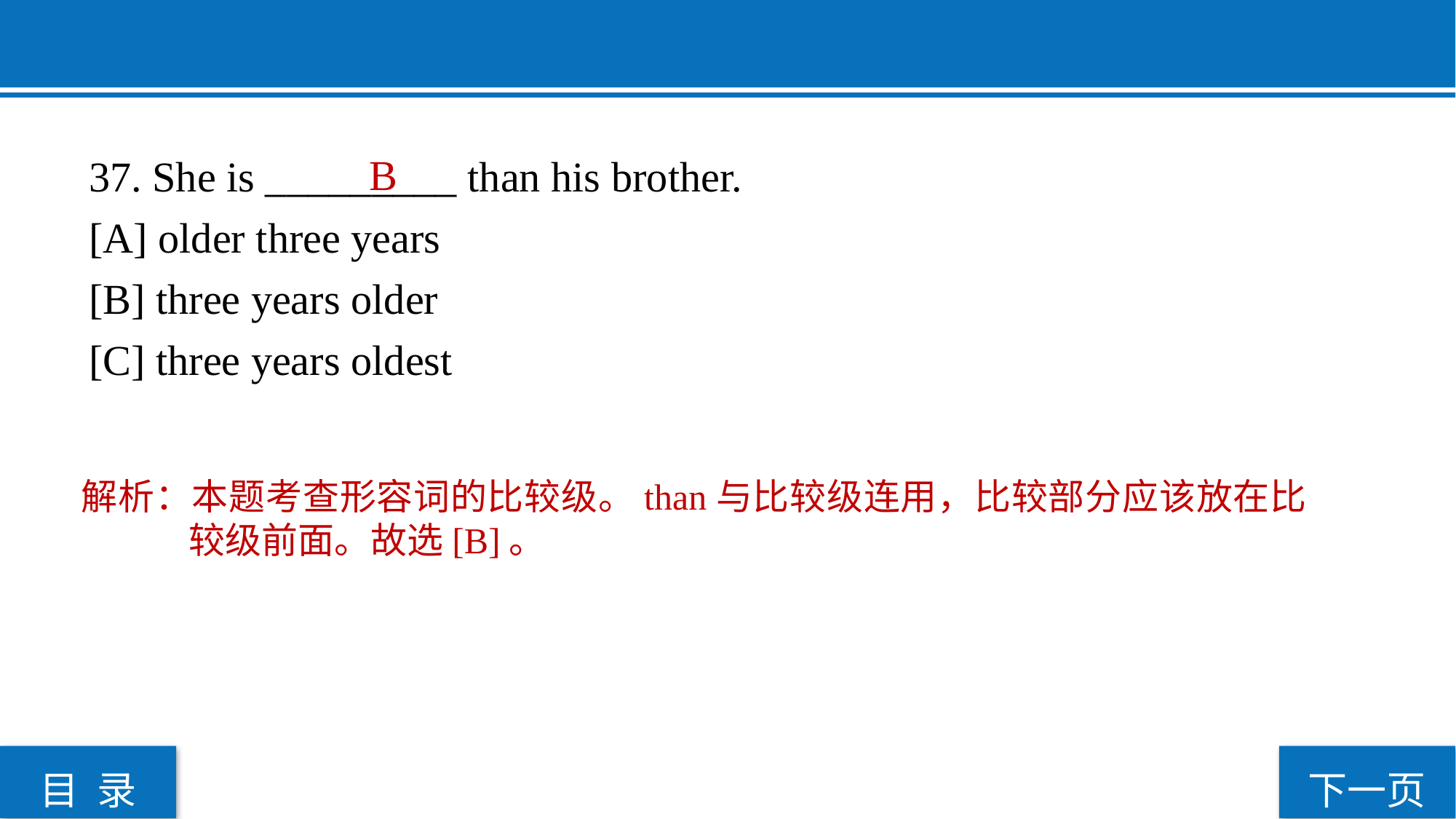

37. She is _________ than his brother.
[A] older three years
[B] three years older
[C] three years oldest
B
解析：本题考查形容词的比较级。than与比较级连用，比较部分应该放在比较级前面。故选[B]。